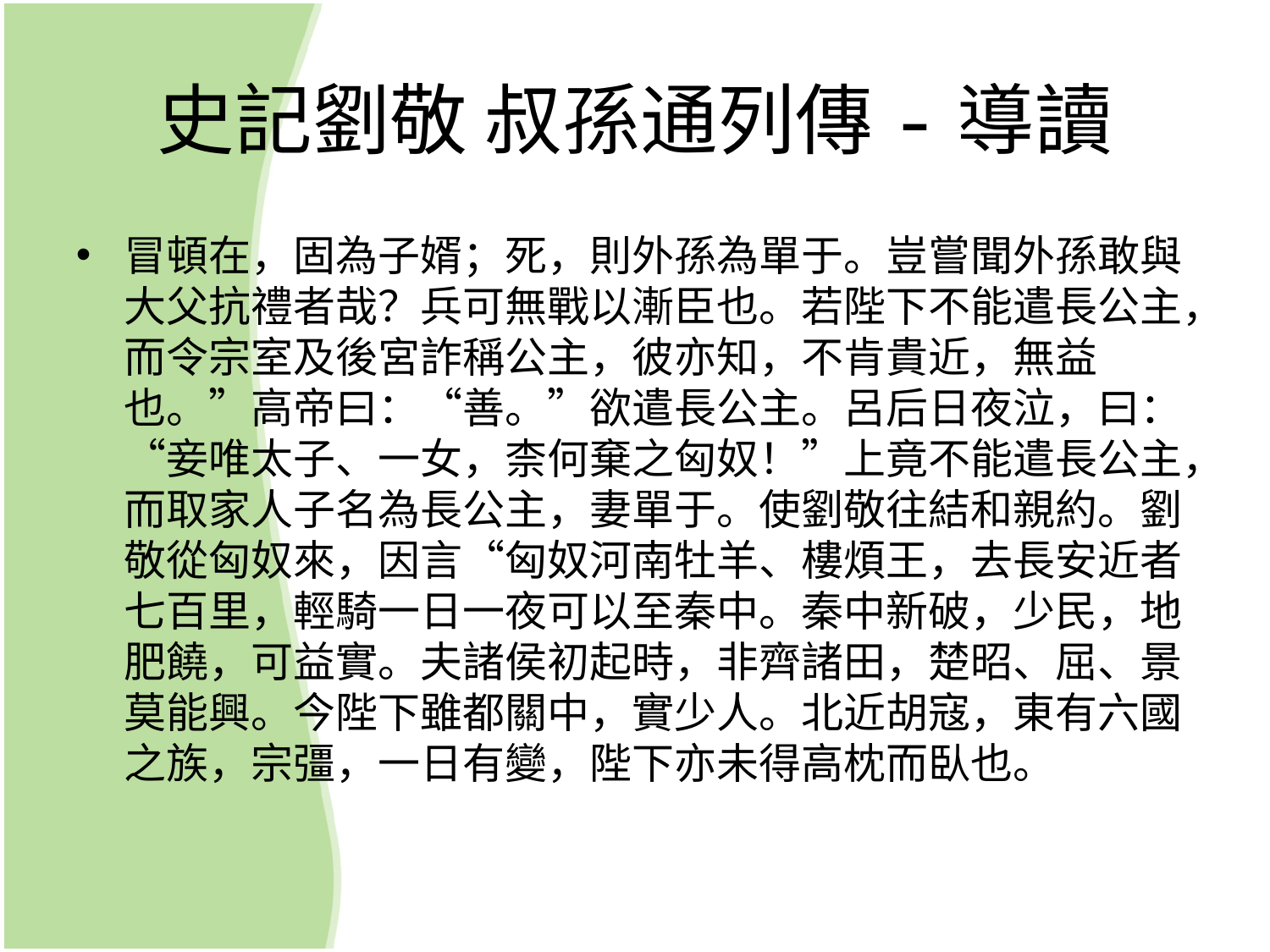

# 史記劉敬 叔孫通列傳-導讀
冒頓在，固為子婿；死，則外孫為單于。豈嘗聞外孫敢與大父抗禮者哉？兵可無戰以漸臣也。若陛下不能遣長公主，而令宗室及後宮詐稱公主，彼亦知，不肯貴近，無益也。”高帝曰：“善。”欲遣長公主。呂后日夜泣，曰：“妾唯太子、一女，柰何棄之匈奴！”上竟不能遣長公主，而取家人子名為長公主，妻單于。使劉敬往結和親約。劉敬從匈奴來，因言“匈奴河南牡羊、樓煩王，去長安近者七百里，輕騎一日一夜可以至秦中。秦中新破，少民，地肥饒，可益實。夫諸侯初起時，非齊諸田，楚昭、屈、景莫能興。今陛下雖都關中，實少人。北近胡寇，東有六國之族，宗彊，一日有變，陛下亦未得高枕而臥也。